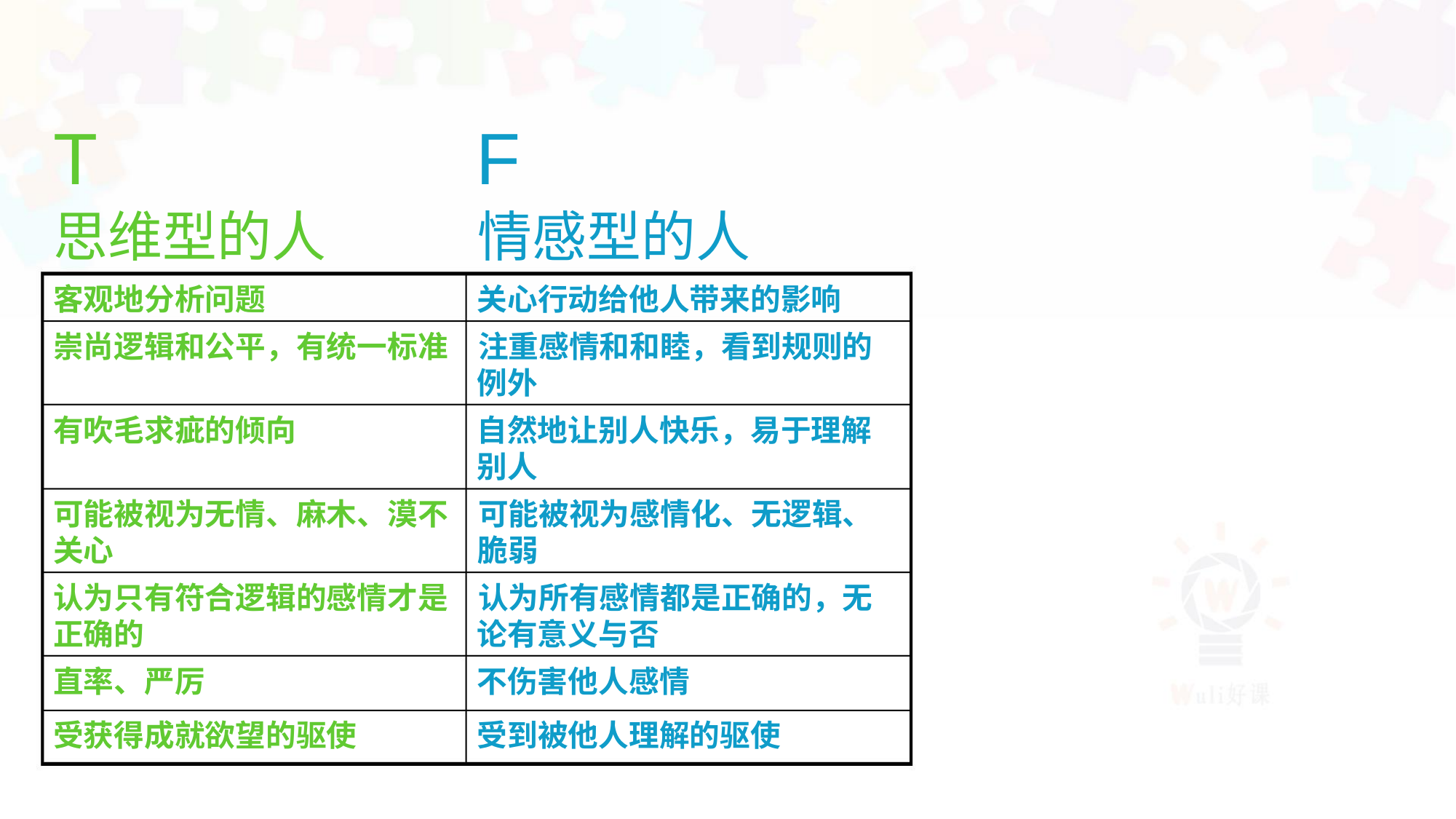

T
思维型的人 情感型的人
F
客观地分析问题
关心行动给他人带来的影响
崇尚逻辑和公平，有统一标准 注重感情和和睦，看到规则的
例外
有吹毛求疵的倾向
自然地让别人快乐，易于理解
别人
可能被视为无情、麻木、漠不 可能被视为感情化、无逻辑、
关心 脆弱
认为只有符合逻辑的感情才是 认为所有感情都是正确的，无
正确的
论有意义与否
直率、严厉
不伤害他人感情
受获得成就欲望的驱使
受到被他人理解的驱使